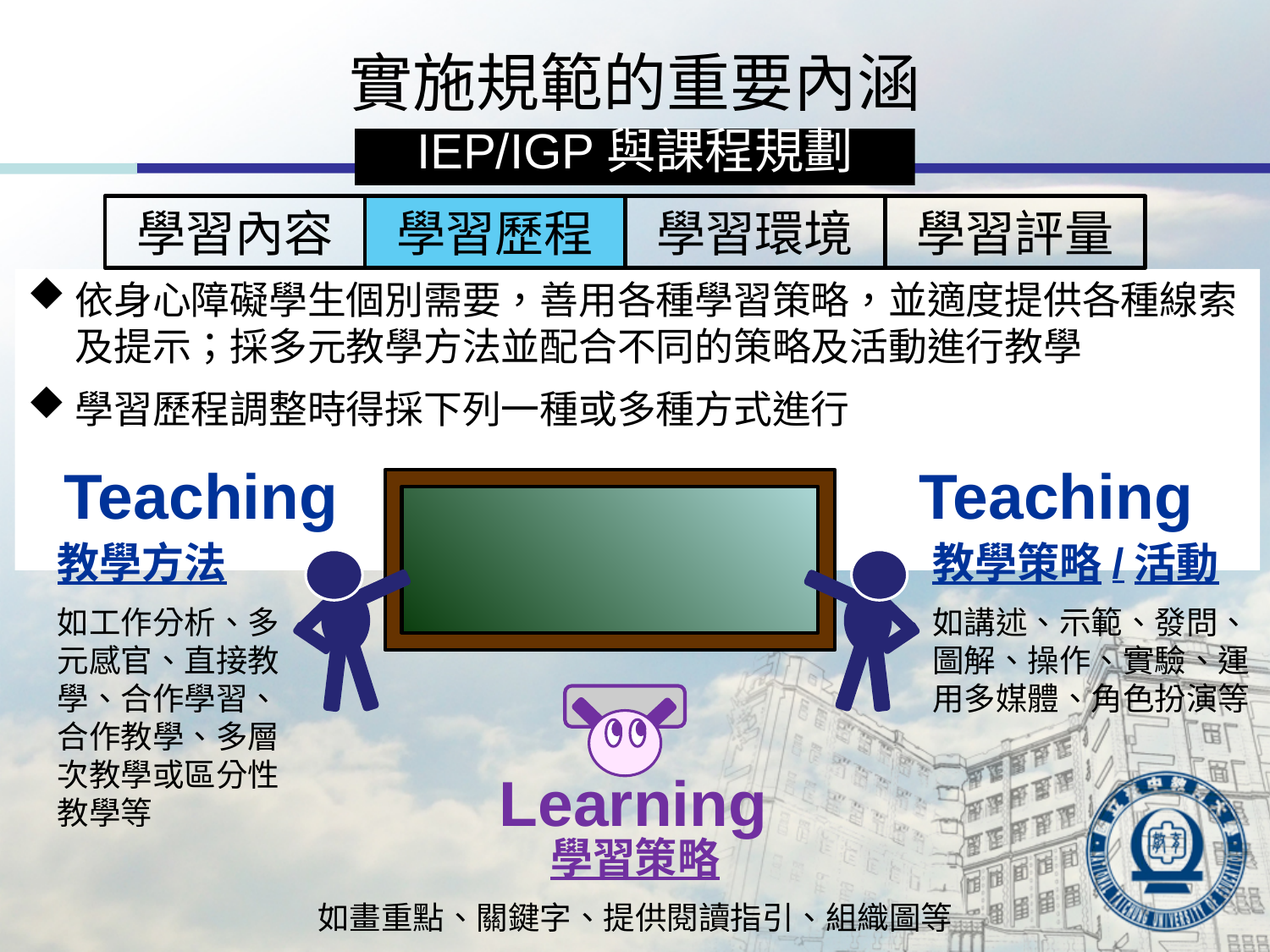

實施規範的重要內涵
IEP/IGP與課程規劃

學習內容
學習歷程
學習環境
學習評量
依身心障礙學生個別需要，善用各種學習策略，並適度提供各種線索及提示；採多元教學方法並配合不同的策略及活動進行教學
學習歷程調整時得採下列一種或多種方式進行

Teaching
Teaching

教學方法
如工作分析、多元感官、直接教學、合作學習、合作教學、多層次教學或區分性教學等
教學策略/活動
如講述、示範、發問、圖解、操作、實驗、運用多媒體、角色扮演等

Learning
學習策略
如畫重點、關鍵字、提供閱讀指引、組織圖等